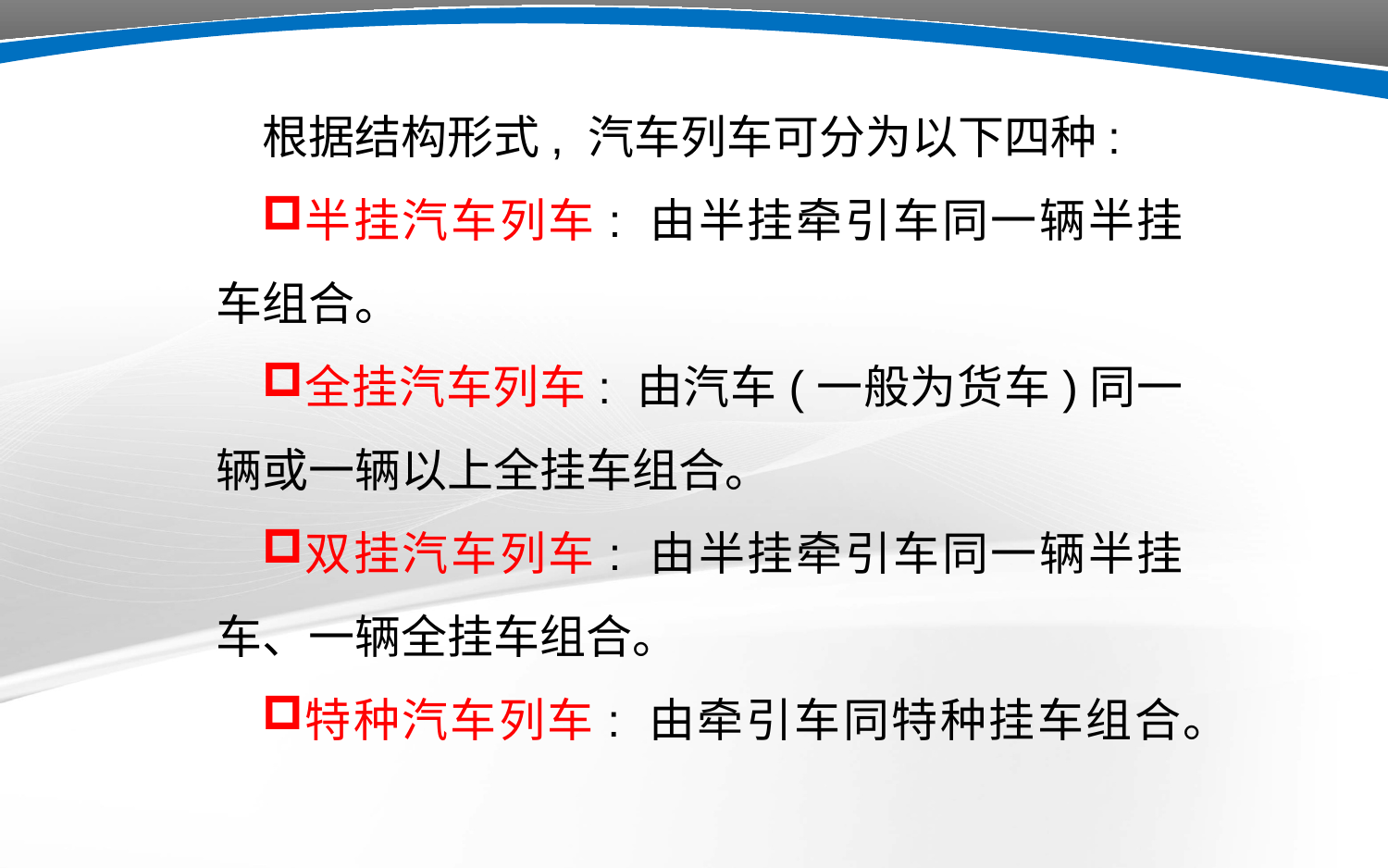

根据结构形式, 汽车列车可分为以下四种:
半挂汽车列车: 由半挂牵引车同一辆半挂车组合。
全挂汽车列车: 由汽车(一般为货车)同一辆或一辆以上全挂车组合。
双挂汽车列车: 由半挂牵引车同一辆半挂车、一辆全挂车组合。
特种汽车列车: 由牵引车同特种挂车组合。